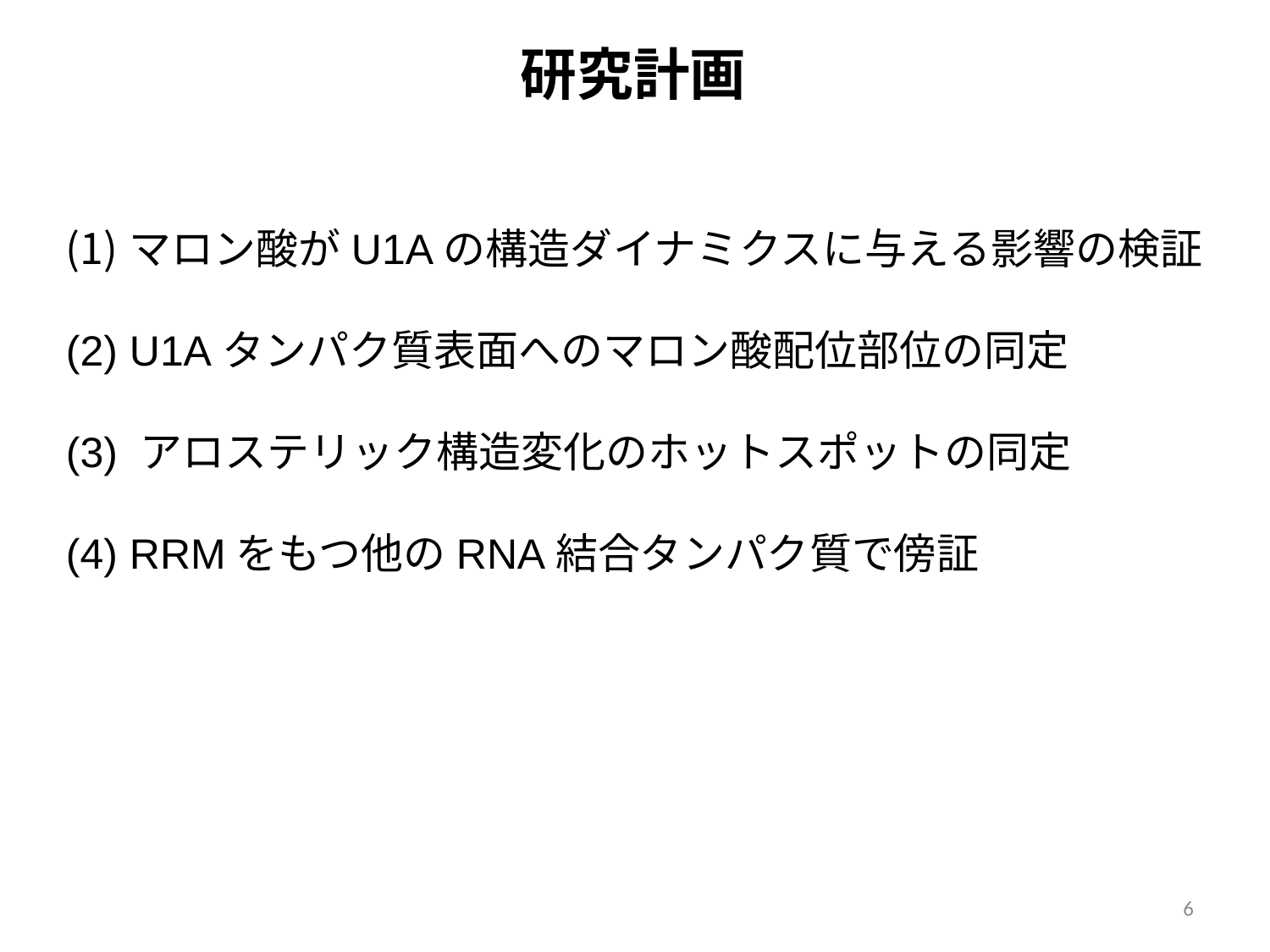

研究計画
マロン酸がU1Aの構造ダイナミクスに与える影響の検証

(2) U1Aタンパク質表面へのマロン酸配位部位の同定

(3) アロステリック構造変化のホットスポットの同定

(4) RRMをもつ他のRNA結合タンパク質で傍証
6